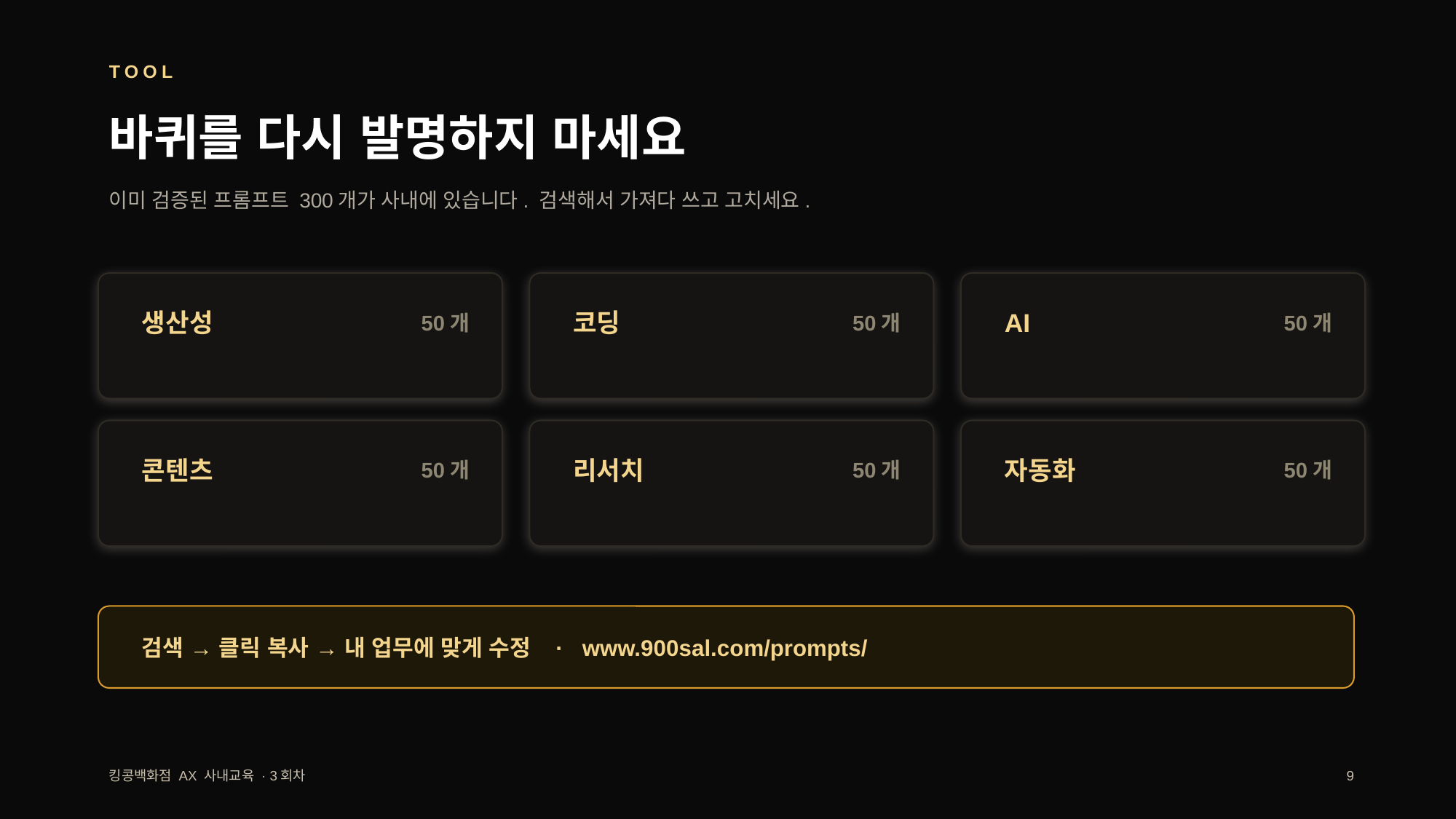

TOOL
바퀴를 다시 발명하지 마세요
이미 검증된 프롬프트 300개가 사내에 있습니다. 검색해서 가져다 쓰고 고치세요.

생산성
50개
코딩
50개
AI
50개

콘텐츠
50개
리서치
50개
자동화
50개

검색 → 클릭 복사 → 내 업무에 맞게 수정   ·   www.900sal.com/prompts/
킹콩백화점 AX 사내교육 · 3회차
9